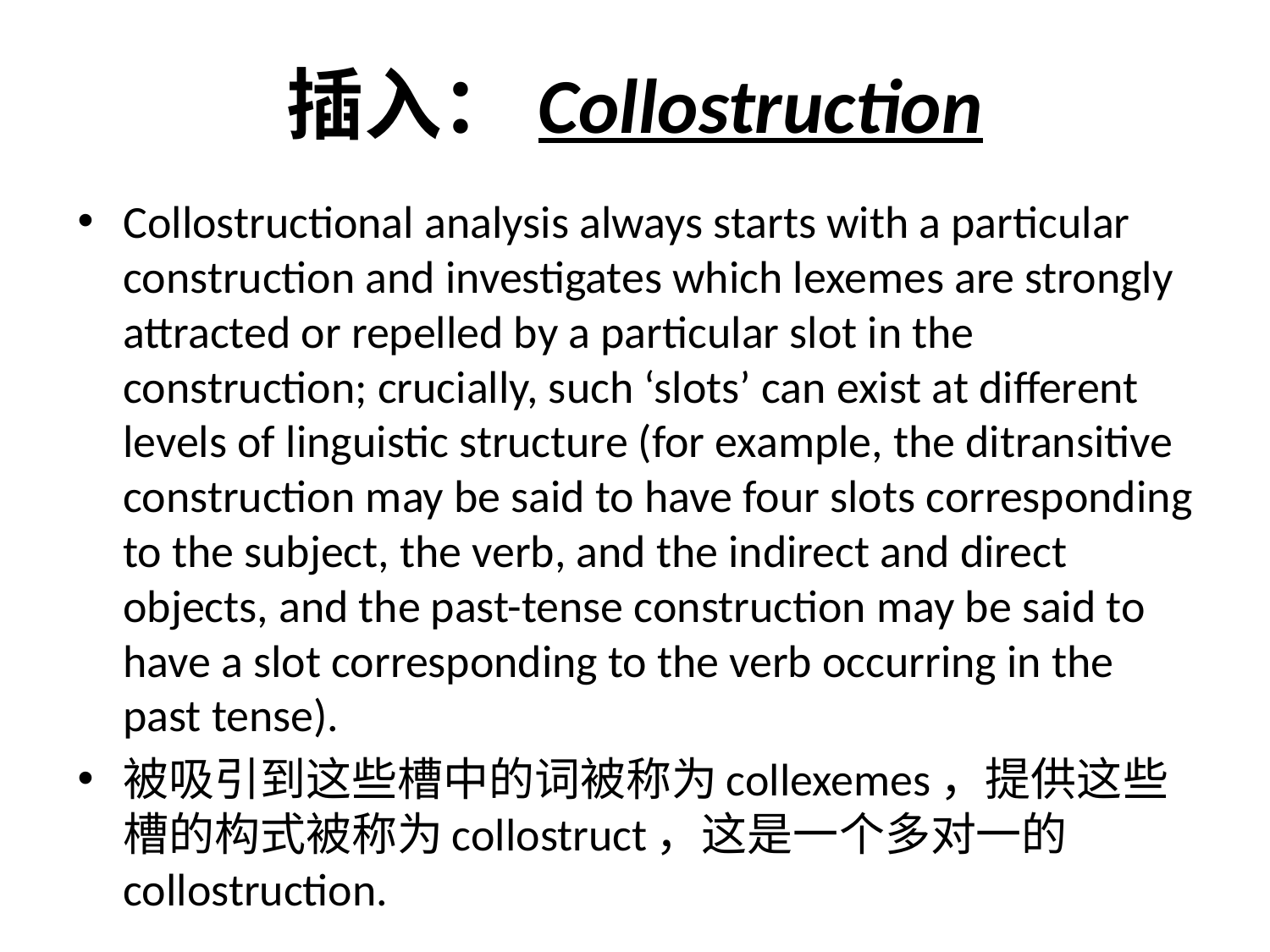

# 插入：Collostruction
Collostructional analysis always starts with a particular construction and investigates which lexemes are strongly attracted or repelled by a particular slot in the construction; crucially, such ‘slots’ can exist at different levels of linguistic structure (for example, the ditransitive construction may be said to have four slots corresponding to the subject, the verb, and the indirect and direct objects, and the past-tense construction may be said to have a slot corresponding to the verb occurring in the past tense).
被吸引到这些槽中的词被称为collexemes，提供这些槽的构式被称为collostruct，这是一个多对一的collostruction.